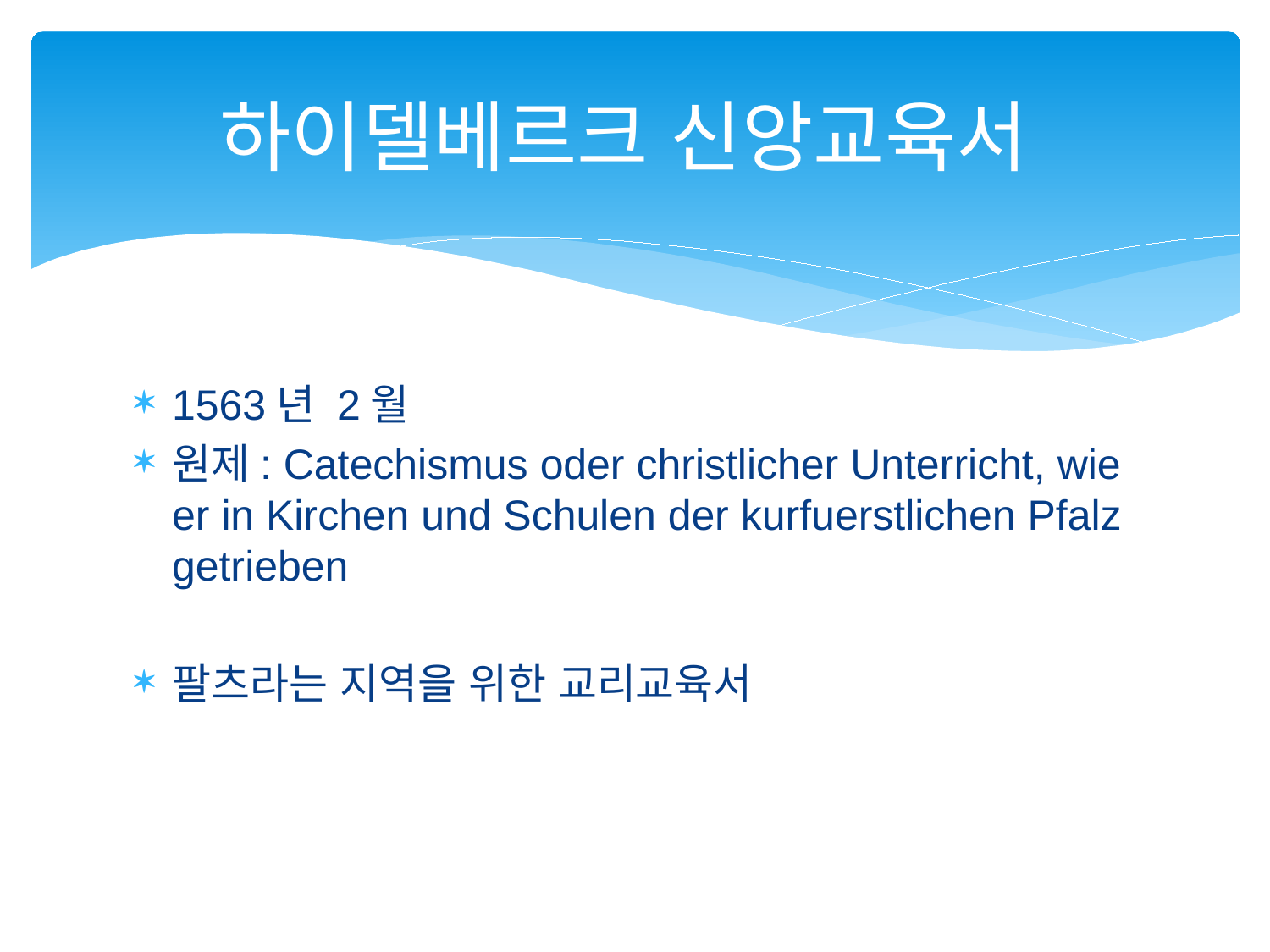

# 하이델베르크 신앙교육서
1563년 2월
원제: Catechismus oder christlicher Unterricht, wie er in Kirchen und Schulen der kurfuerstlichen Pfalz getrieben

팔츠라는 지역을 위한 교리교육서